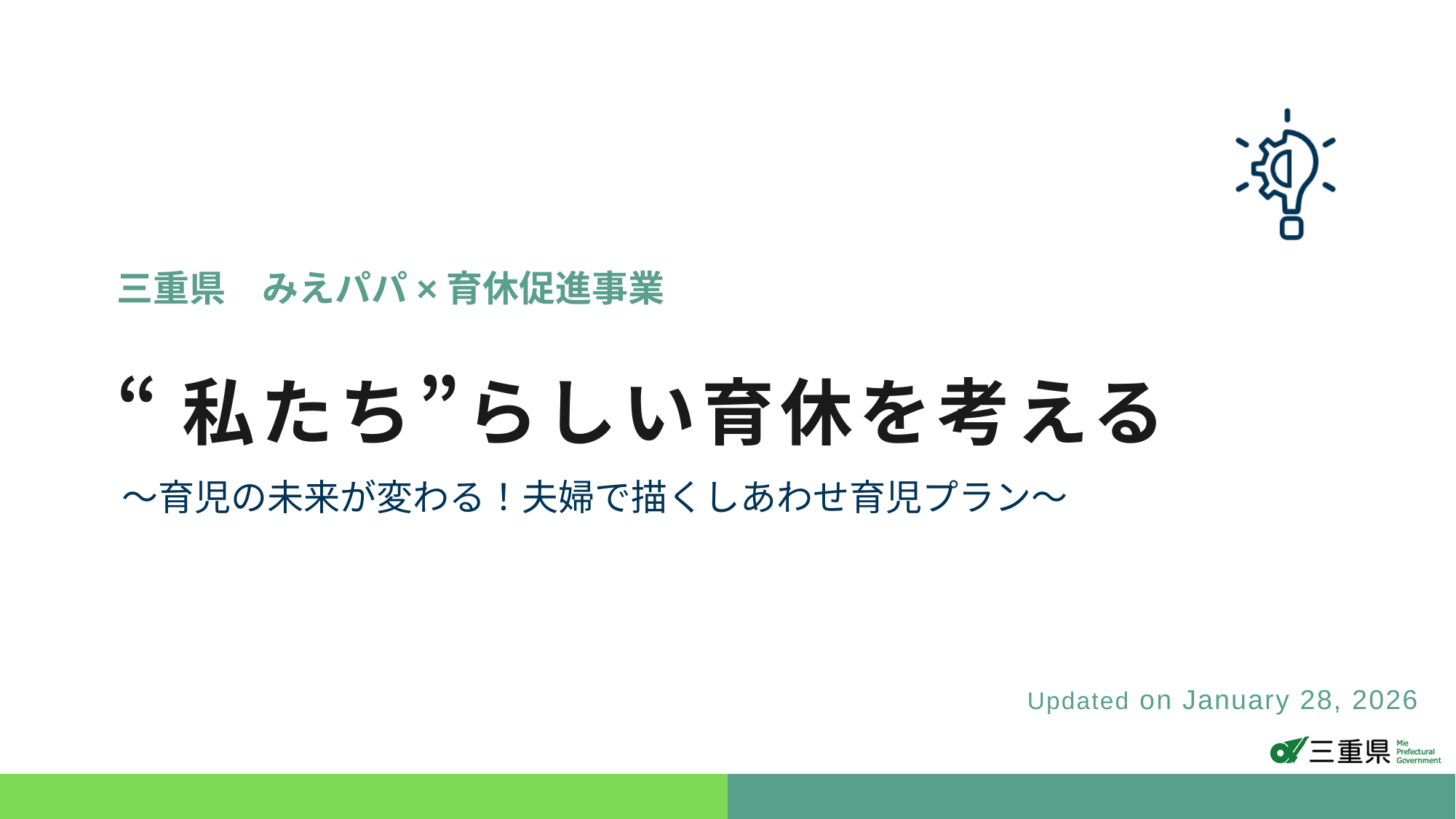

三重県　みえパパ×育休促進事業
“私たち”らしい育休を考える
～育児の未来が変わる！夫婦で描くしあわせ育児プラン～
Updated on January 28, 2026